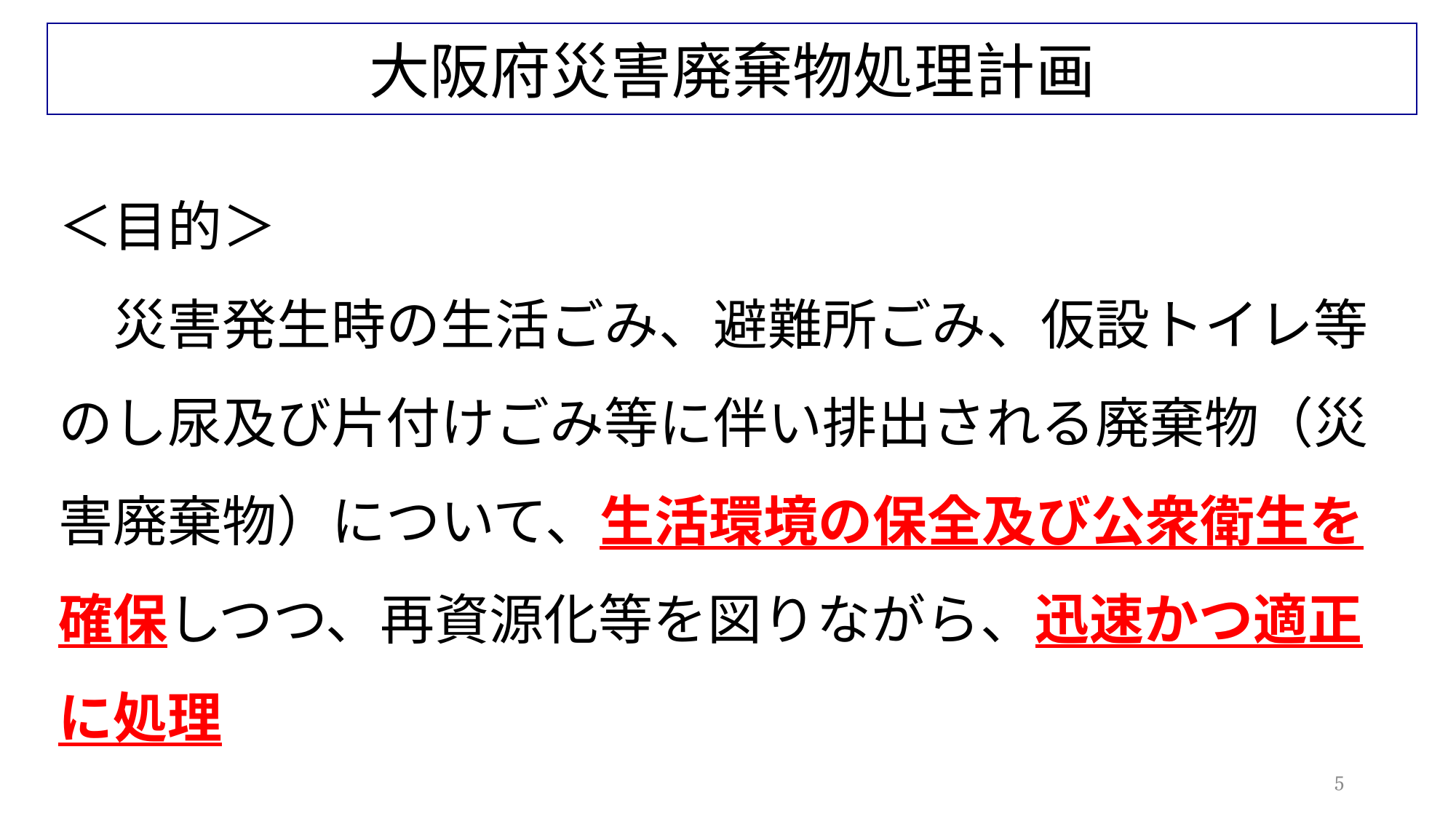

大阪府災害廃棄物処理計画
＜目的＞
　災害発生時の生活ごみ、避難所ごみ、仮設トイレ等のし尿及び片付けごみ等に伴い排出される廃棄物（災害廃棄物）について、生活環境の保全及び公衆衛生を確保しつつ、再資源化等を図りながら、迅速かつ適正に処理
5